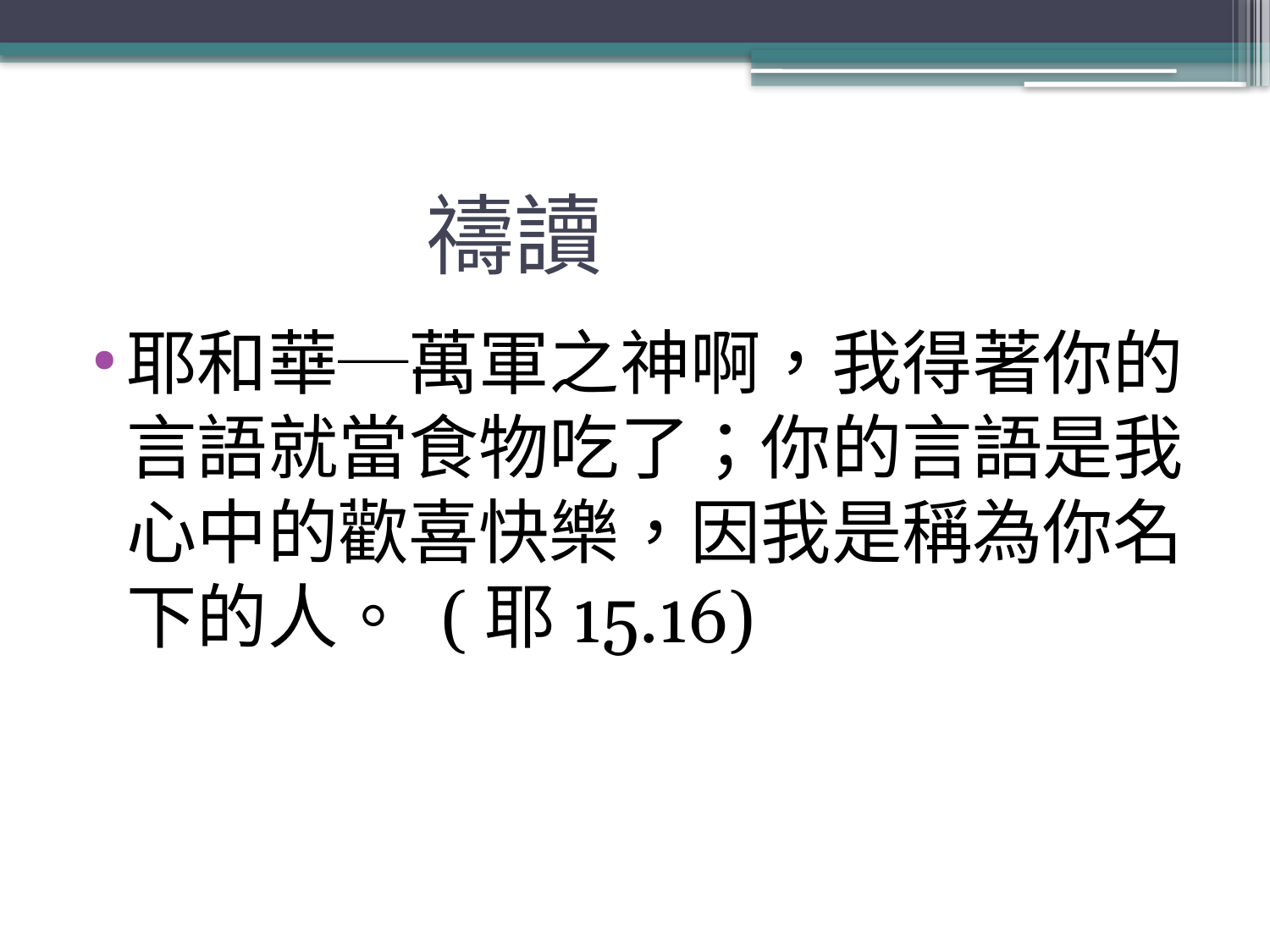

# 禱讀
耶和華─萬軍之神啊，我得著你的言語就當食物吃了；你的言語是我心中的歡喜快樂，因我是稱為你名下的人。 (耶15.16)